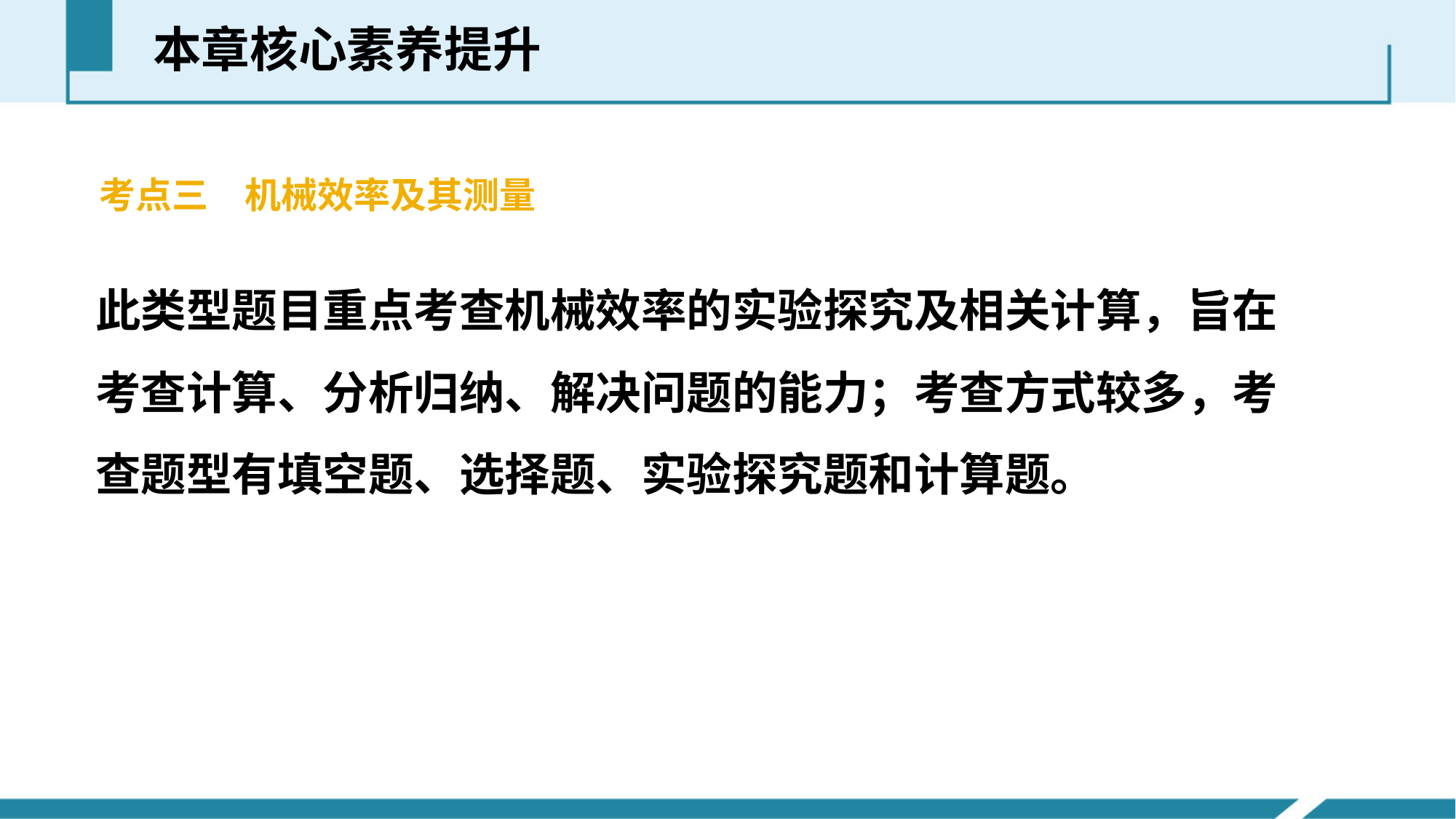

本章核心素养提升
考点三　机械效率及其测量
此类型题目重点考查机械效率的实验探究及相关计算，旨在考查计算、分析归纳、解决问题的能力；考查方式较多，考查题型有填空题、选择题、实验探究题和计算题。